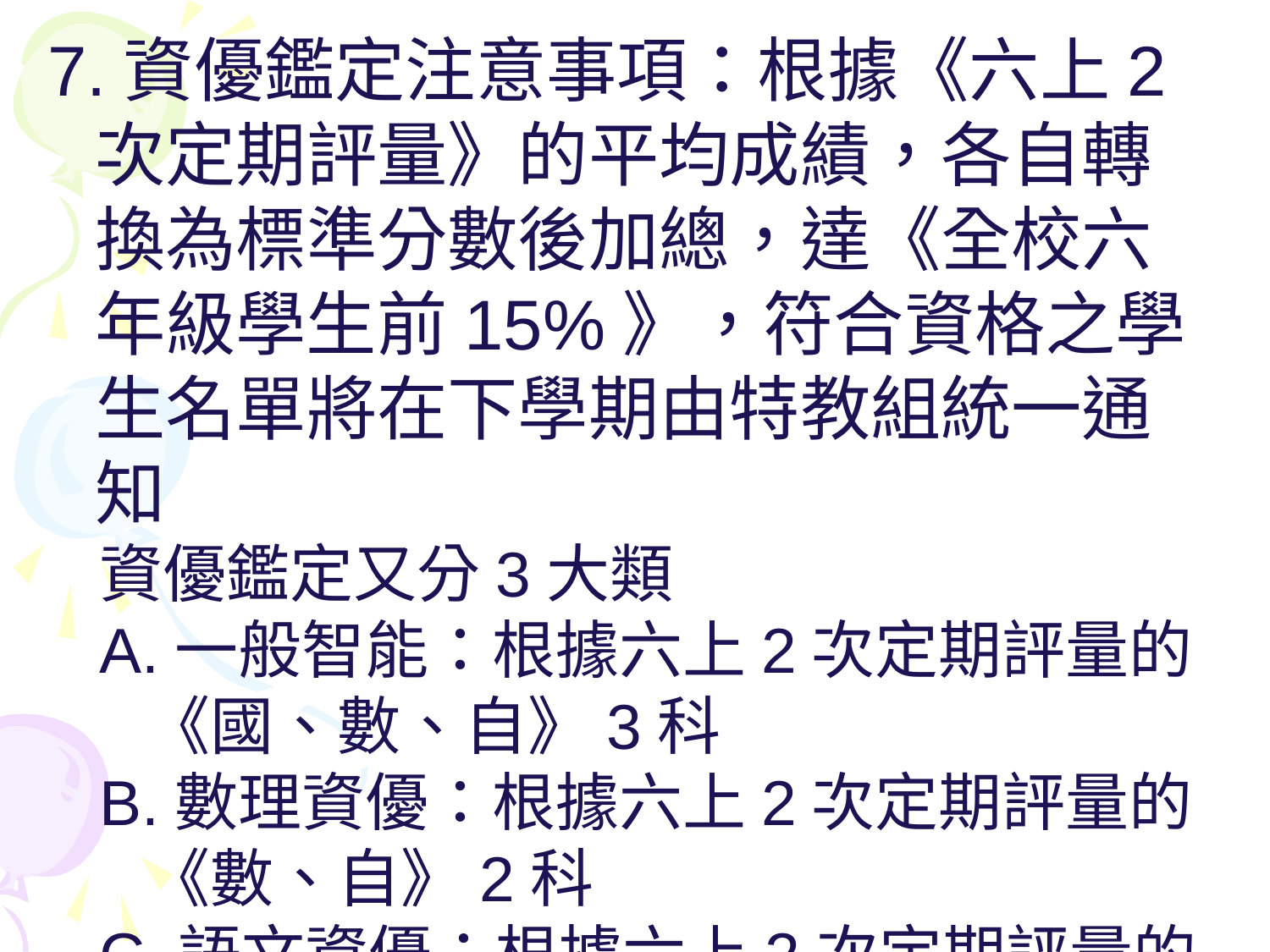

7.資優鑑定注意事項：根據《六上2次定期評量》的平均成績，各自轉換為標準分數後加總，達《全校六年級學生前15%》，符合資格之學生名單將在下學期由特教組統一通知
資優鑑定又分3大類
A.一般智能：根據六上2次定期評量的《國、數、自》3科
B.數理資優：根據六上2次定期評量的《數、自》2科
C.語文資優：根據六上2次定期評量的《國、英》2科